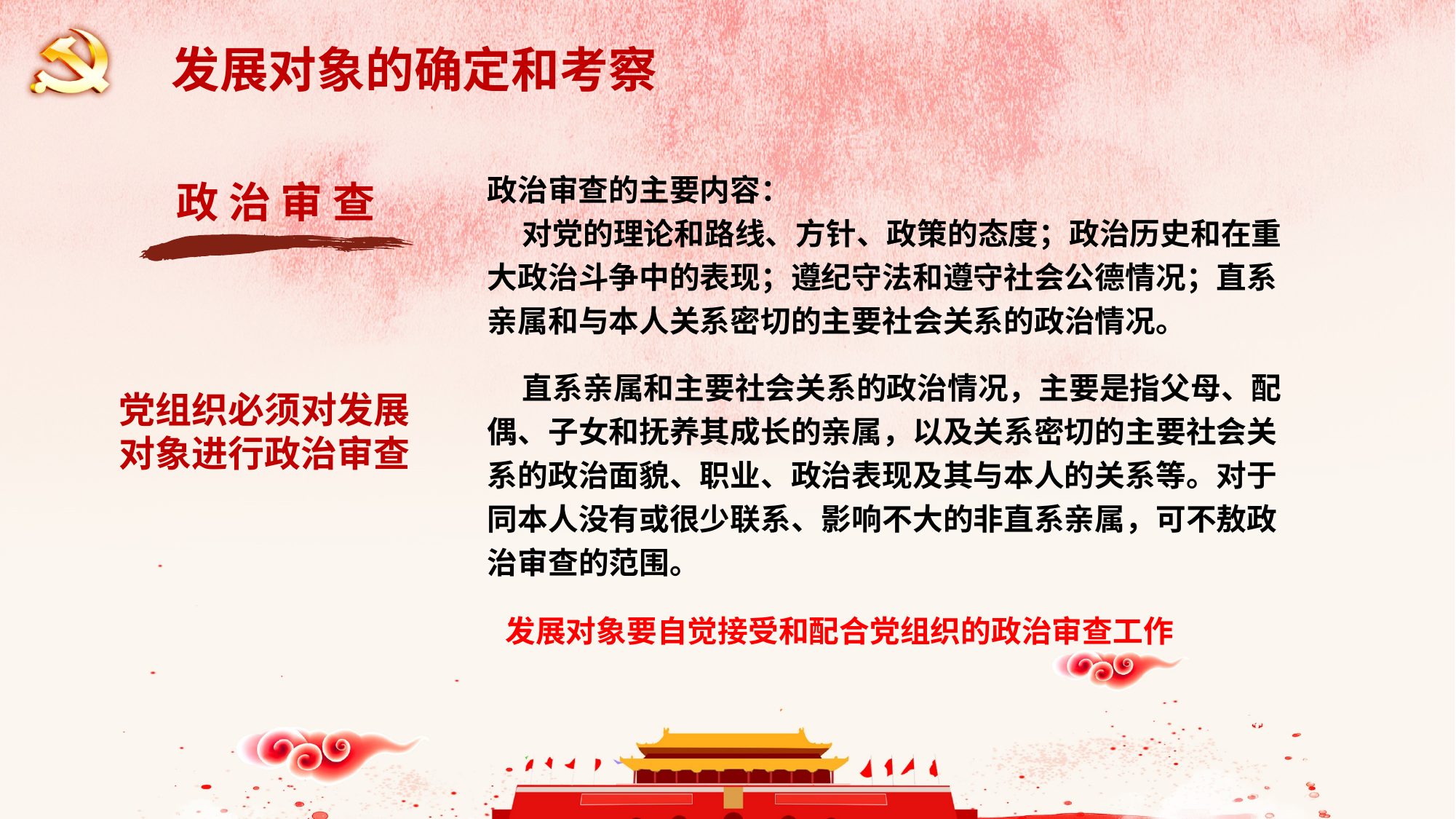

发展对象的确定和考察
政治审查的主要内容：
    对党的理论和路线、方针、政策的态度；政治历史和在重大政治斗争中的表现；遵纪守法和遵守社会公德情况；直系亲属和与本人关系密切的主要社会关系的政治情况。
政 治 审 查

    直系亲属和主要社会关系的政治情况，主要是指父母、配偶、子女和抚养其成长的亲属，以及关系密切的主要社会关系的政治面貌、职业、政治表现及其与本人的关系等。对于同本人没有或很少联系、影响不大的非直系亲属，可不敖政治审查的范围。
党组织必须对发展对象进行政治审查
发展对象要自觉接受和配合党组织的政治审查工作